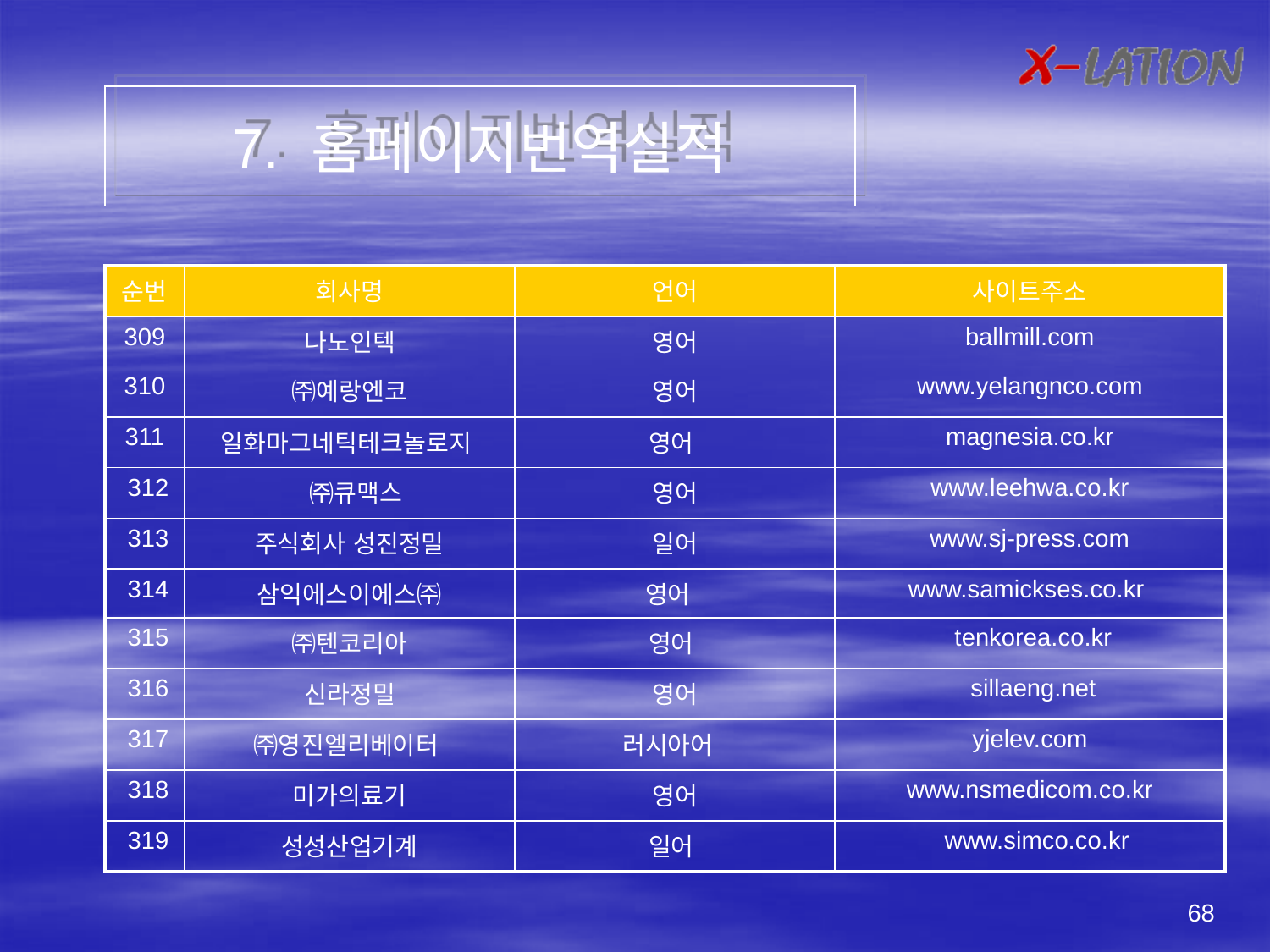

7. 홈페이지번역실적
| 순번 | 회사명 | 언어 | 사이트주소 |
| --- | --- | --- | --- |
| 309 | 나노인텍 | 영어 | ballmill.com |
| 310 | ㈜예랑엔코 | 영어 | www.yelangnco.com |
| 311 | 일화마그네틱테크놀로지 | 영어 | magnesia.co.kr |
| 312 | ㈜큐맥스 | 영어 | www.leehwa.co.kr |
| 313 | 주식회사 성진정밀 | 일어 | www.sj-press.com |
| 314 | 삼익에스이에스㈜ | 영어 | www.samickses.co.kr |
| 315 | ㈜텐코리아 | 영어 | tenkorea.co.kr |
| 316 | 신라정밀 | 영어 | sillaeng.net |
| 317 | ㈜영진엘리베이터 | 러시아어 | yjelev.com |
| 318 | 미가의료기 | 영어 | www.nsmedicom.co.kr |
| 319 | 성성산업기계 | 일어 | www.simco.co.kr |
68